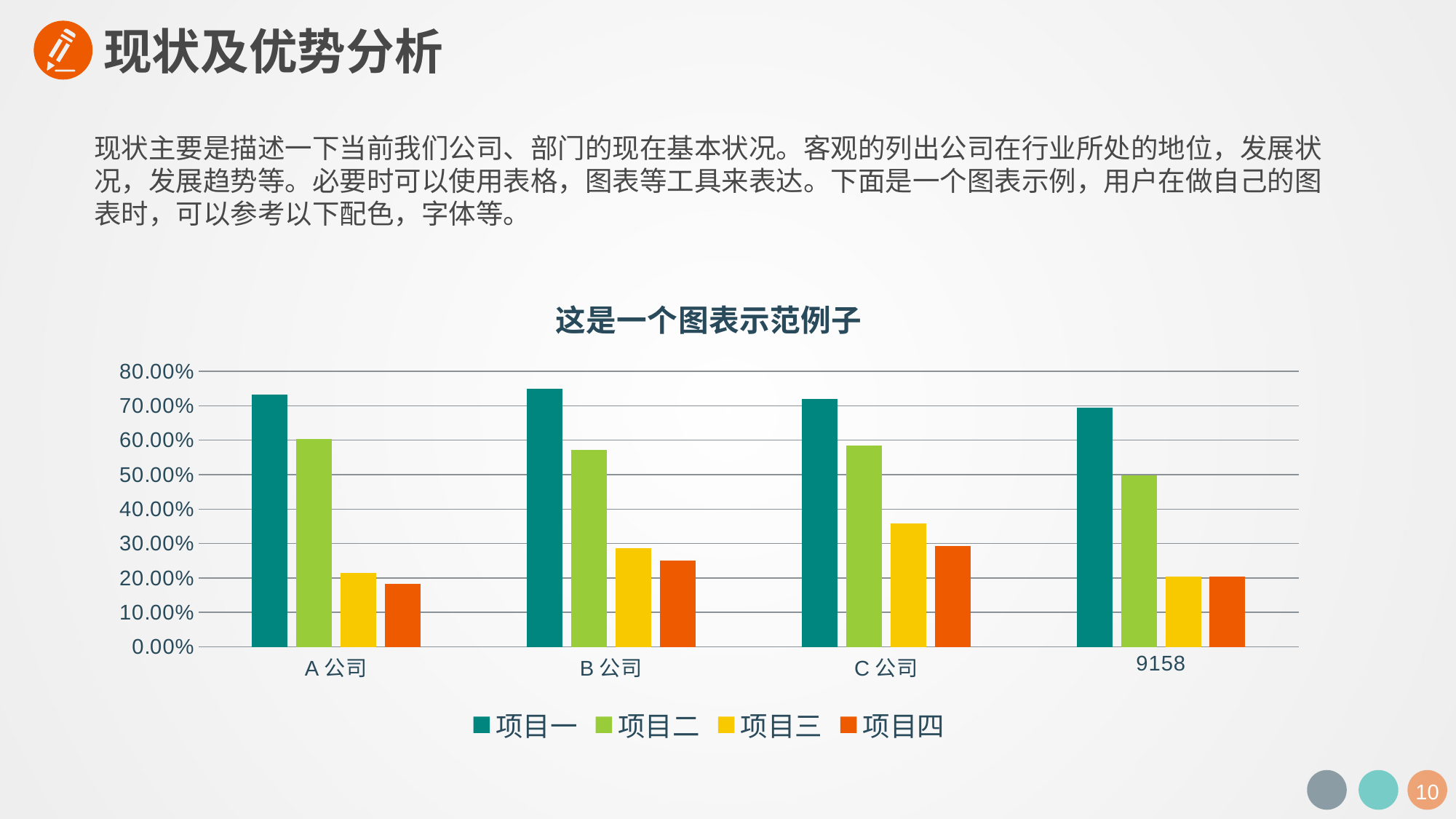

现状及优势分析

现状主要是描述一下当前我们公司、部门的现在基本状况。客观的列出公司在行业所处的地位，发展状况，发展趋势等。必要时可以使用表格，图表等工具来表达。下面是一个图表示例，用户在做自己的图表时，可以参考以下配色，字体等。

### Chart: 这是一个图表示范例子

| Category | 项目一 | 项目二 | 项目三 | 项目四 |
|---|---|---|---|---|
| A公司 | 0.733 | 0.604 | 0.214 | 0.182 |
| B公司 | 0.75 | 0.573 | 0.287 | 0.25 |
| C公司 | 0.721 | 0.585 | 0.359 | 0.292 |
| 9158 | 0.695 | 0.498 | 0.205 | 0.203 |